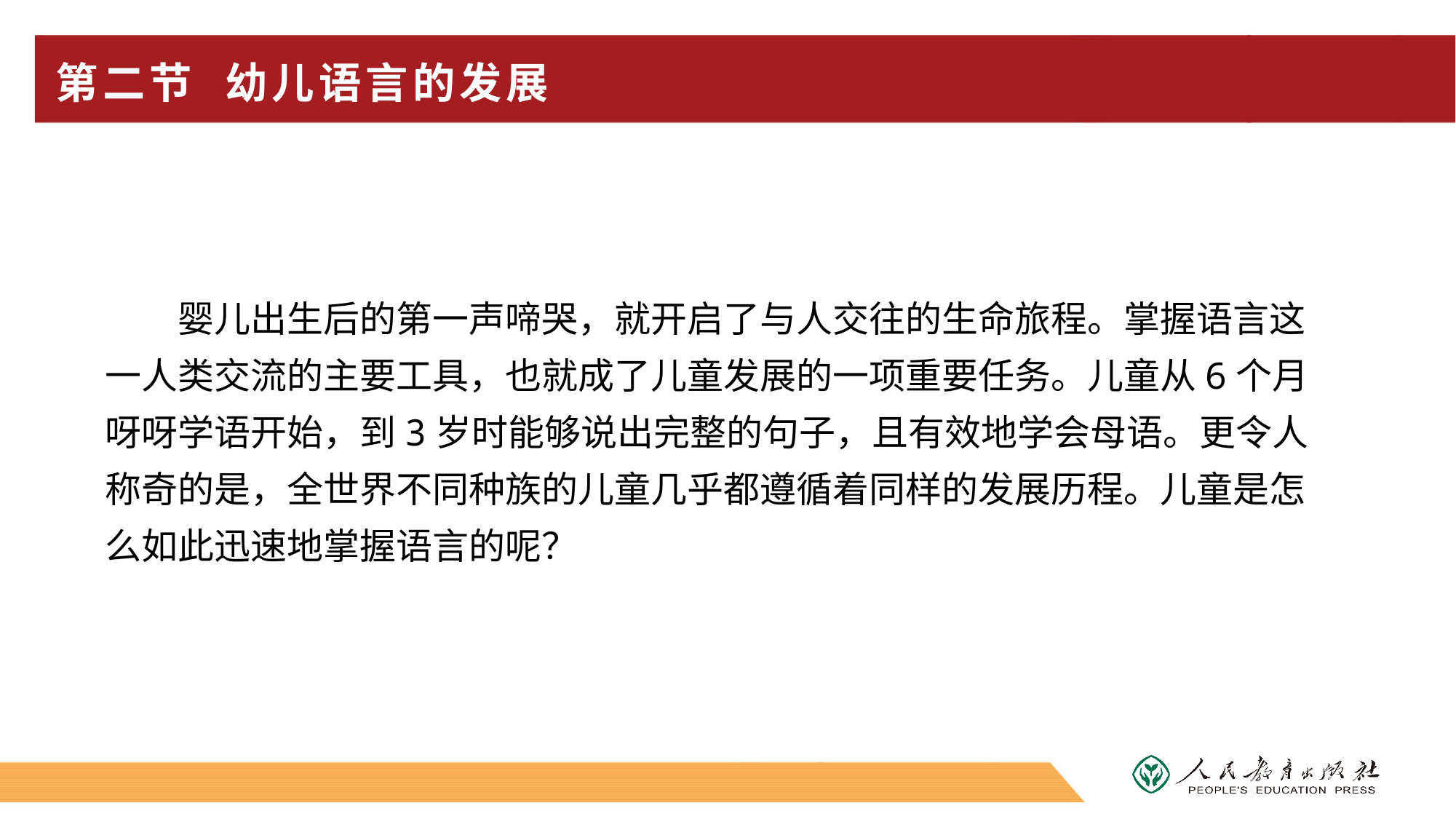

# 第二节  幼儿语言的发展

婴儿出生后的第一声啼哭，就开启了与人交往的生命旅程。掌握语言这一人类交流的主要工具，也就成了儿童发展的一项重要任务。儿童从6个月呀呀学语开始，到3岁时能够说出完整的句子，且有效地学会母语。更令人称奇的是，全世界不同种族的儿童几乎都遵循着同样的发展历程。儿童是怎么如此迅速地掌握语言的呢？